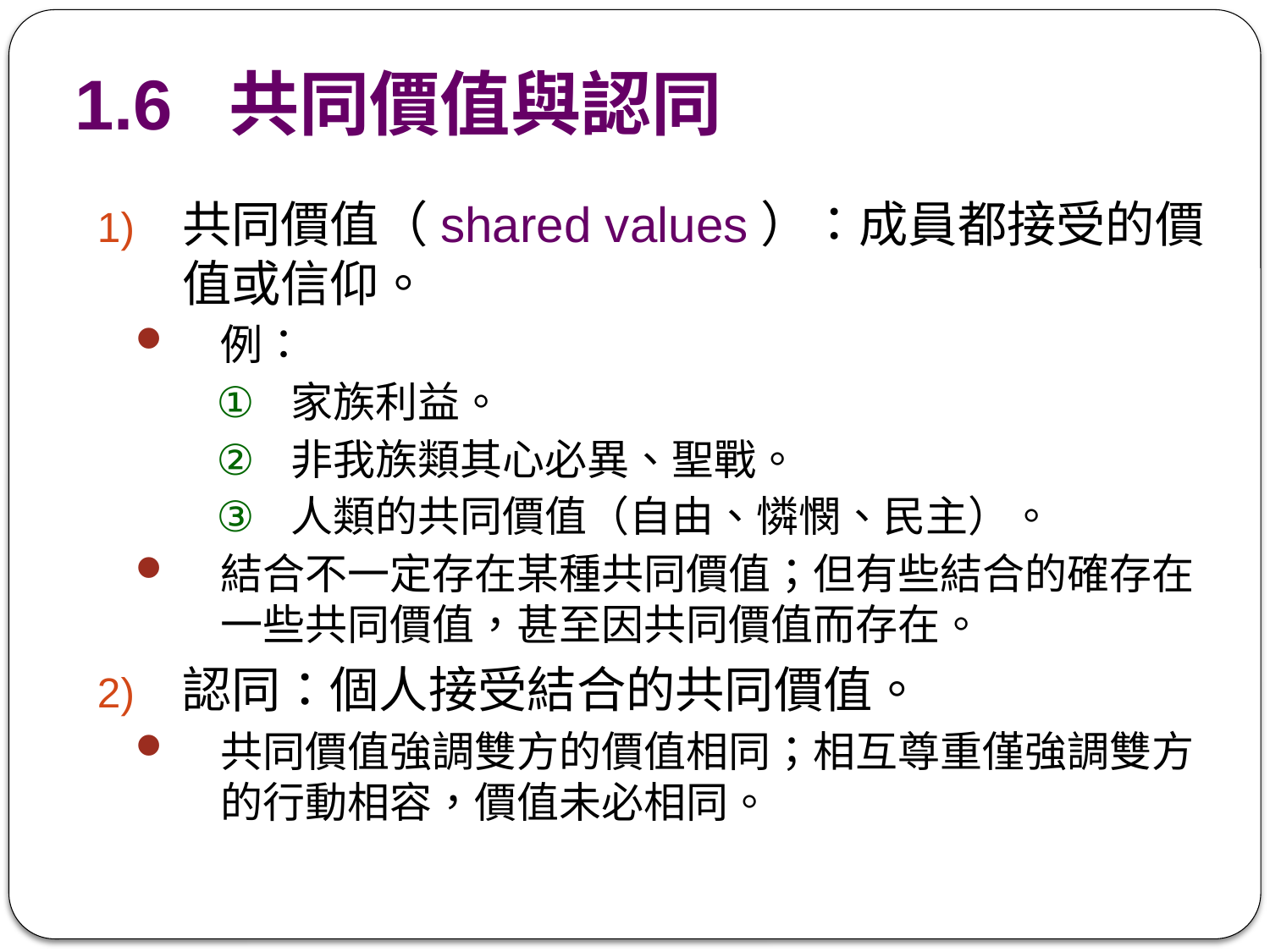

# 1.6  共同價值與認同
共同價值（shared values）：成員都接受的價值或信仰。
例：
家族利益。
非我族類其心必異、聖戰。
人類的共同價值（自由、憐憫、民主）。
結合不一定存在某種共同價值；但有些結合的確存在一些共同價值，甚至因共同價值而存在。
認同：個人接受結合的共同價值。
共同價值強調雙方的價值相同；相互尊重僅強調雙方的行動相容，價值未必相同。
9